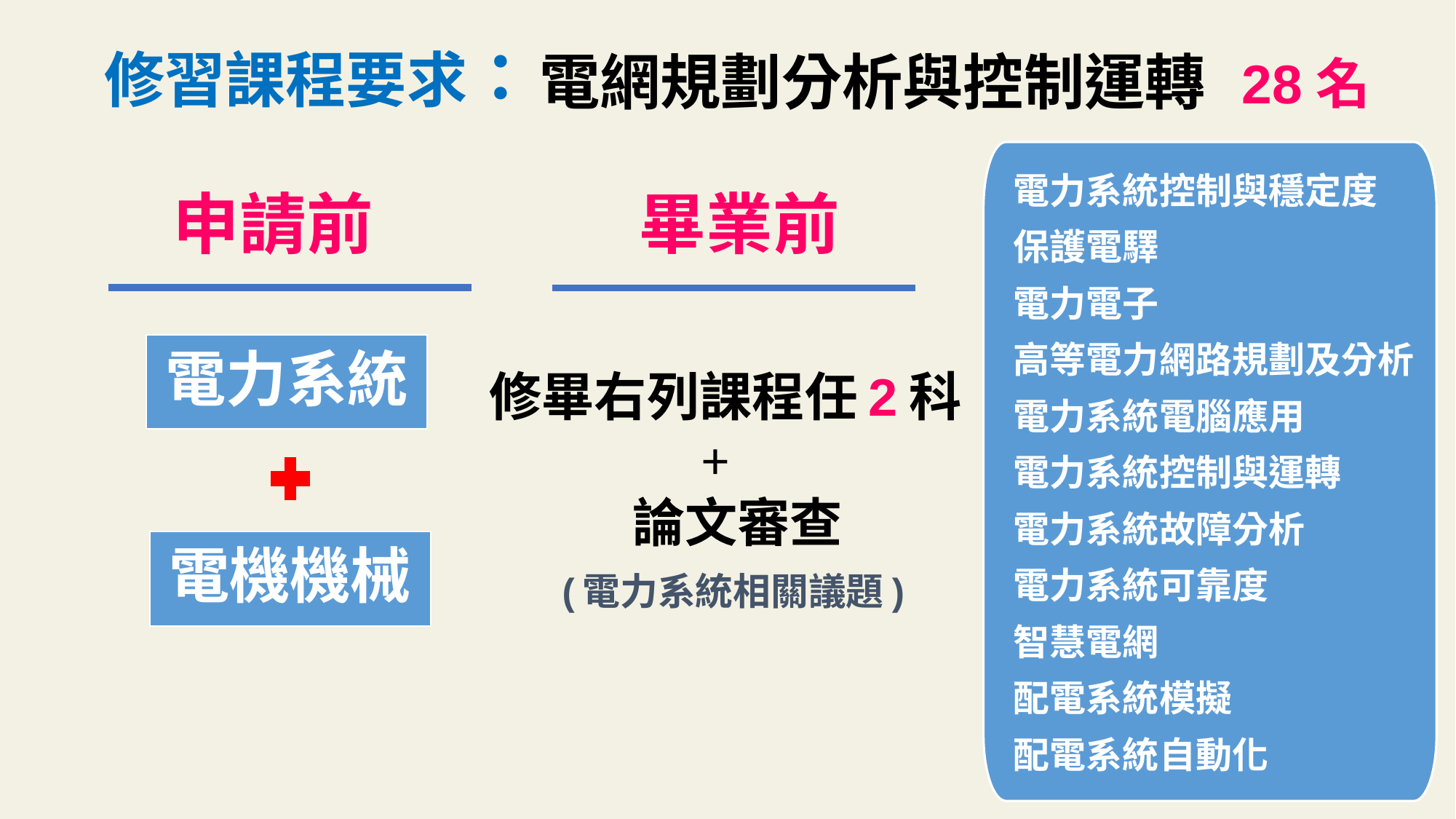

修習課程要求：
電網規劃分析與控制運轉
28名
電力系統控制與穩定度
保護電驛
電力電子
高等電力網路規劃及分析
電力系統電腦應用
電力系統控制與運轉
電力系統故障分析
電力系統可靠度
智慧電網
配電系統模擬
配電系統自動化
畢業前
申請前
電力系統
修畢右列課程任2科
                  +
           論文審查
     (電力系統相關議題)

電機機械